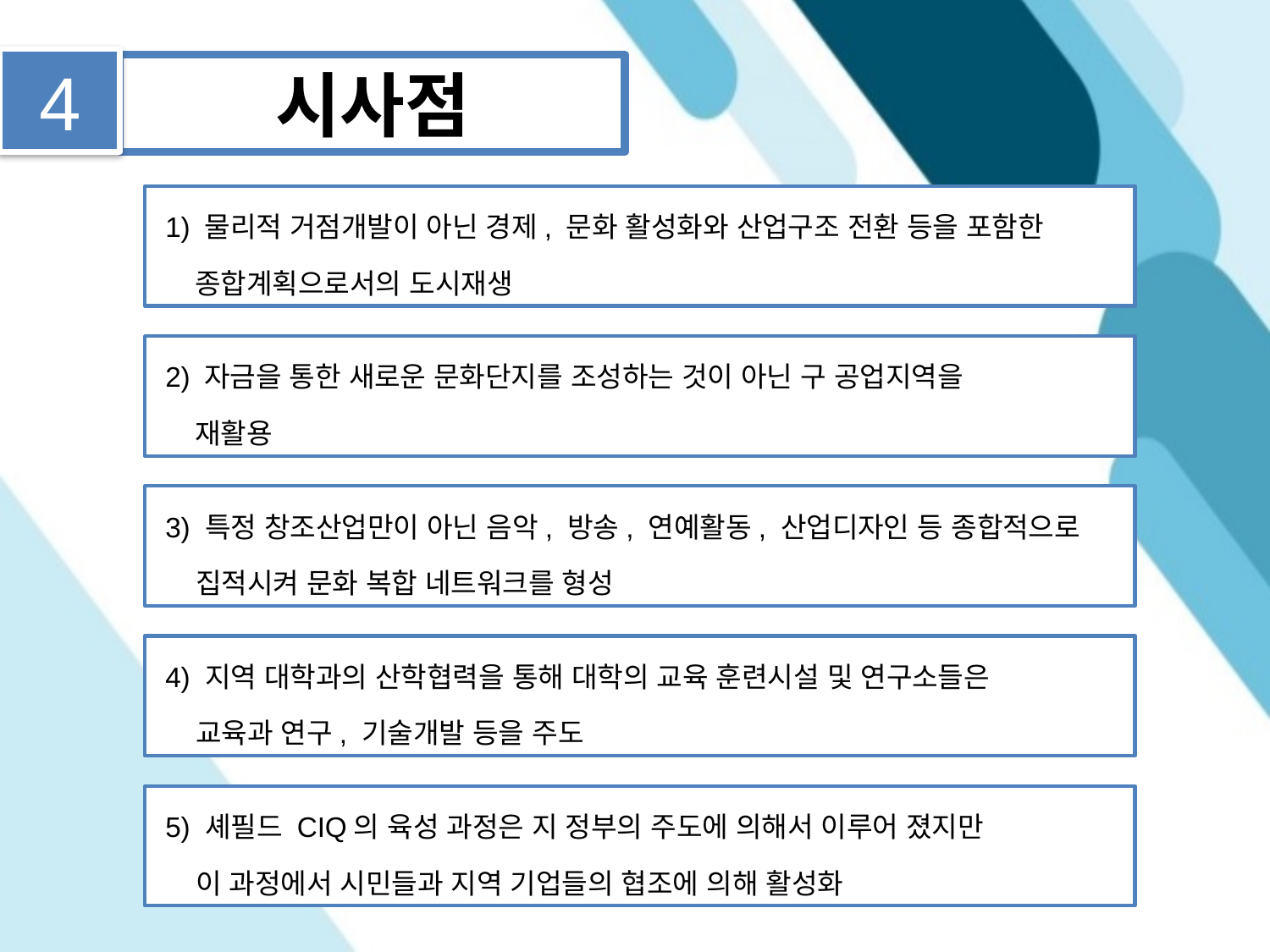

4
시사점
 1) 물리적 거점개발이 아닌 경제, 문화 활성화와 산업구조 전환 등을 포함한
    종합계획으로서의 도시재생
 2) 자금을 통한 새로운 문화단지를 조성하는 것이 아닌 구 공업지역을
    재활용
 3) 특정 창조산업만이 아닌 음악, 방송, 연예활동, 산업디자인 등 종합적으로
    집적시켜 문화 복합 네트워크를 형성

 4) 지역 대학과의 산학협력을 통해 대학의 교육 훈련시설 및 연구소들은
    교육과 연구, 기술개발 등을 주도
 5) 셰필드 CIQ의 육성 과정은 지 정부의 주도에 의해서 이루어 졌지만
    이 과정에서 시민들과 지역 기업들의 협조에 의해 활성화